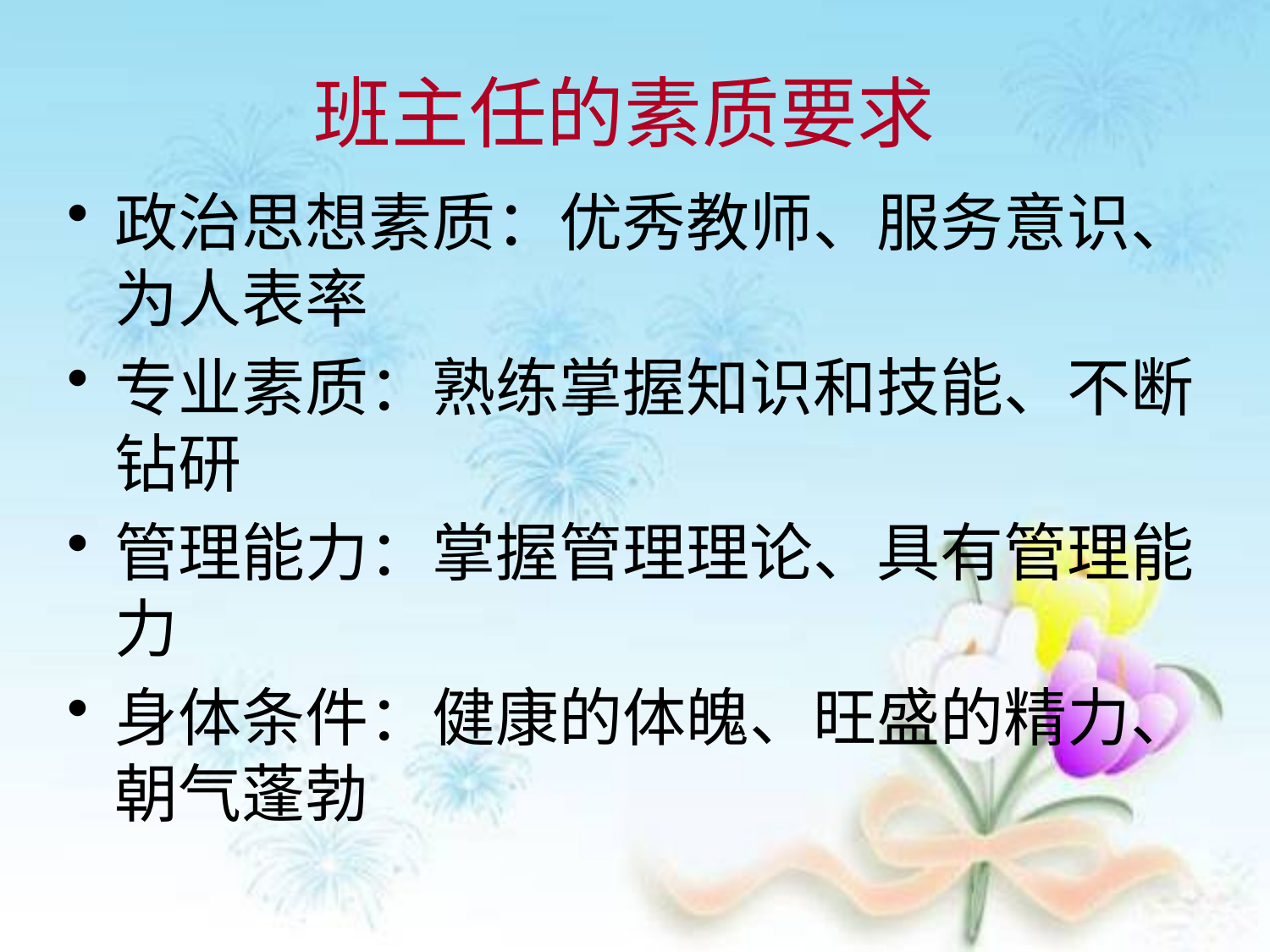

# 班主任的素质要求
政治思想素质：优秀教师、服务意识、为人表率
专业素质：熟练掌握知识和技能、不断钻研
管理能力：掌握管理理论、具有管理能力
身体条件：健康的体魄、旺盛的精力、朝气蓬勃